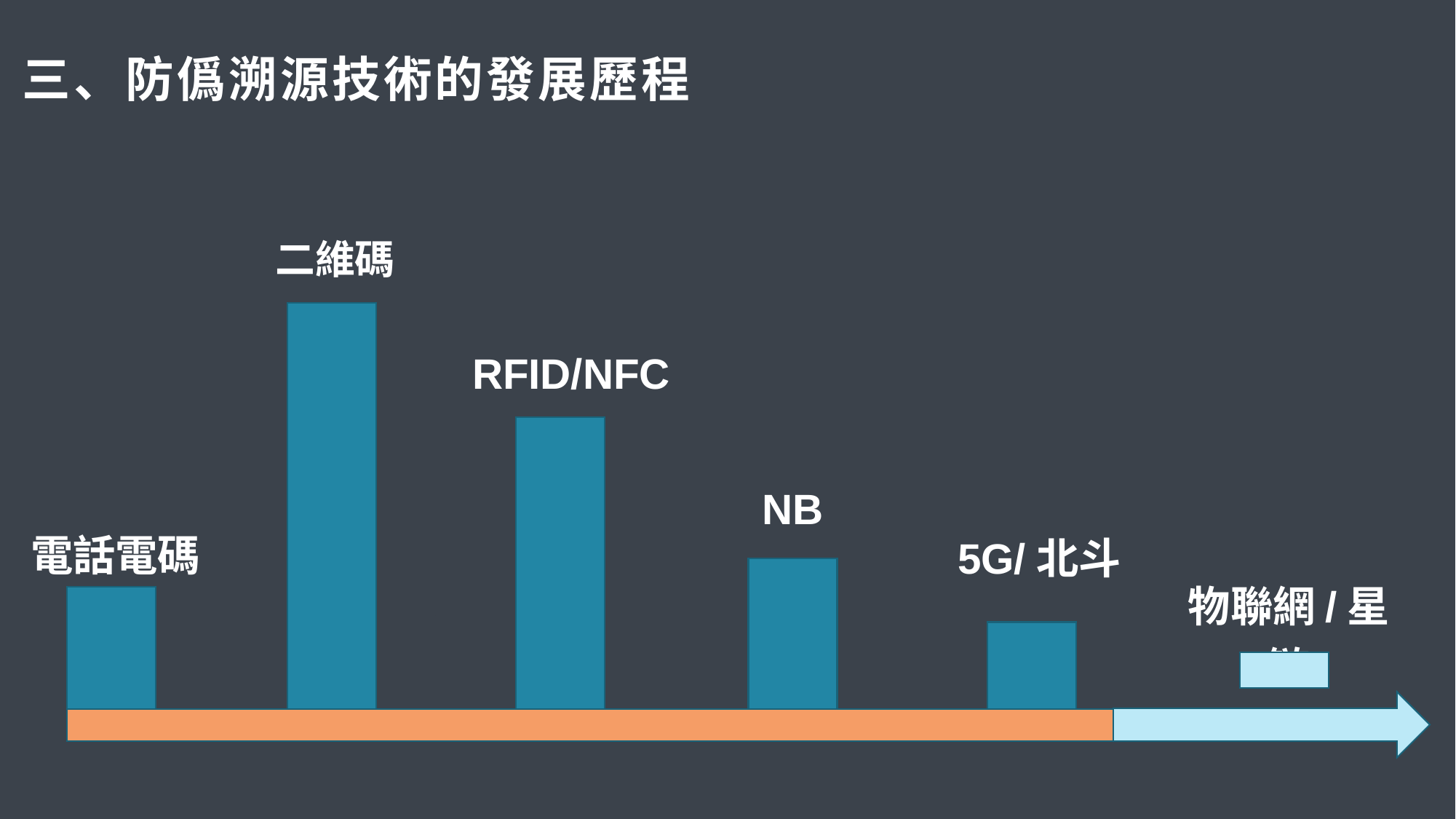

三、防僞溯源技術的發展歷程
二維碼

RFID/NFC

NB
電話電碼
5G/北斗

物聯網/星链